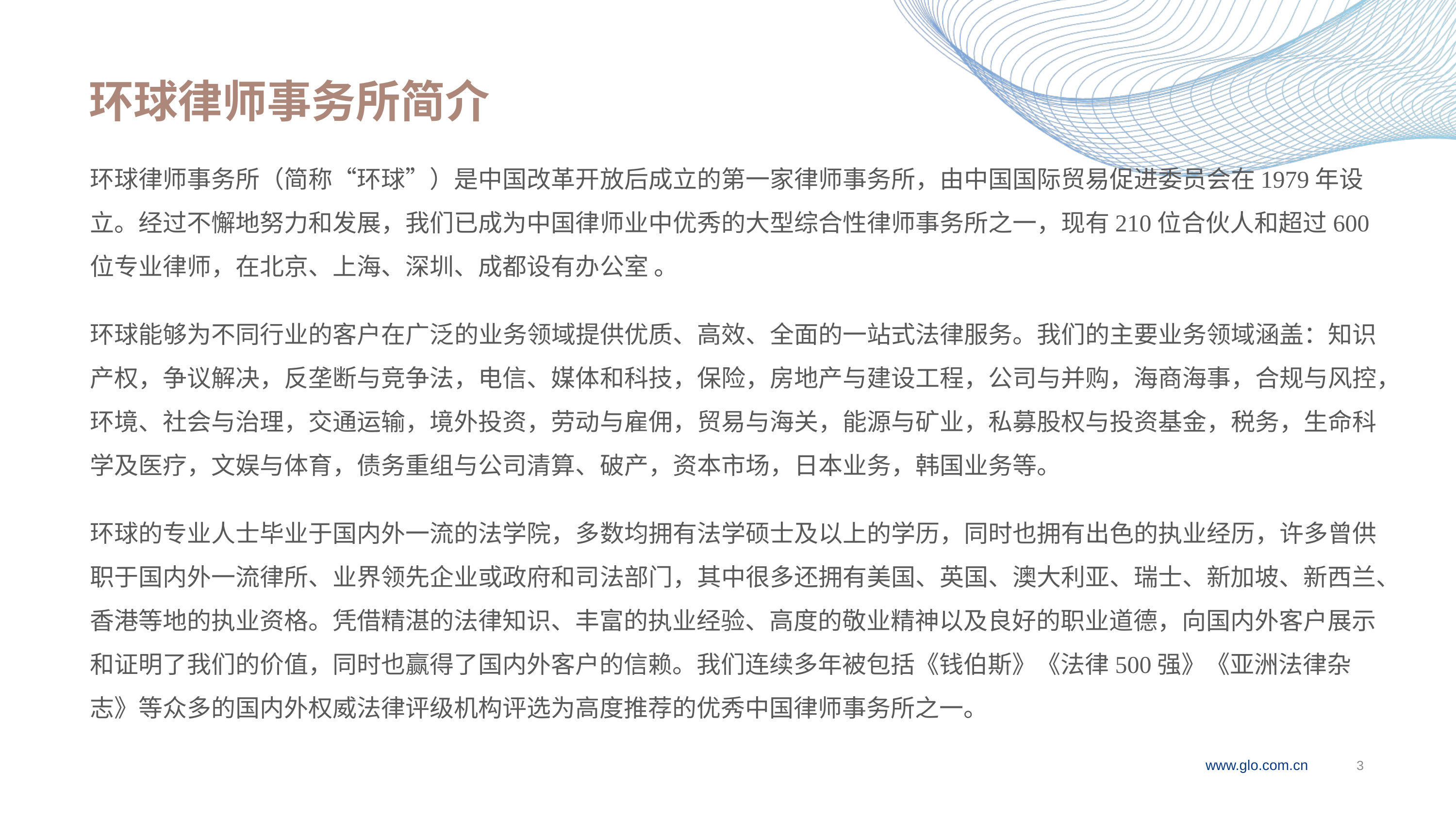

环球律师事务所简介
环球律师事务所（简称“环球”）是中国改革开放后成立的第一家律师事务所，由中国国际贸易促进委员会在1979年设立。经过不懈地努力和发展，我们已成为中国律师业中优秀的大型综合性律师事务所之一，现有210位合伙人和超过600位专业律师，在北京、上海、深圳、成都设有办公室 。
环球能够为不同行业的客户在广泛的业务领域提供优质、高效、全面的一站式法律服务。我们的主要业务领域涵盖：知识产权，争议解决，反垄断与竞争法，电信、媒体和科技，保险，房地产与建设工程，公司与并购，海商海事，合规与风控，环境、社会与治理，交通运输，境外投资，劳动与雇佣，贸易与海关，能源与矿业，私募股权与投资基金，税务，生命科学及医疗，文娱与体育，债务重组与公司清算、破产，资本市场，日本业务，韩国业务等。
环球的专业人士毕业于国内外一流的法学院，多数均拥有法学硕士及以上的学历，同时也拥有出色的执业经历，许多曾供职于国内外一流律所、业界领先企业或政府和司法部门，其中很多还拥有美国、英国、澳大利亚、瑞士、新加坡、新西兰、香港等地的执业资格。凭借精湛的法律知识、丰富的执业经验、高度的敬业精神以及良好的职业道德，向国内外客户展示和证明了我们的价值，同时也赢得了国内外客户的信赖。我们连续多年被包括《钱伯斯》《法律500强》《亚洲法律杂志》等众多的国内外权威法律评级机构评选为高度推荐的优秀中国律师事务所之一。